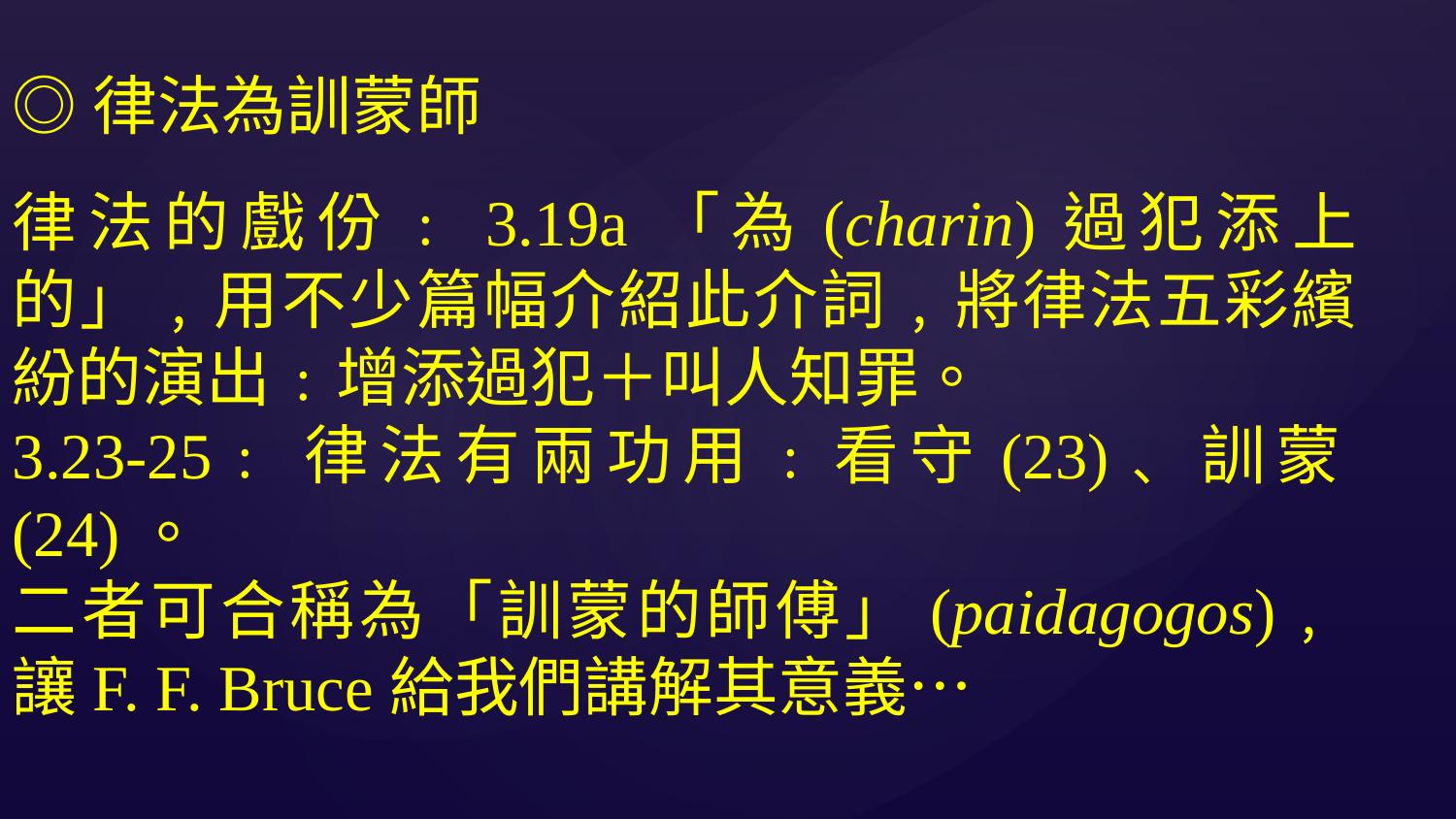

◎律法為訓蒙師

律法的戲份﹕3.19a「為(charin)過犯添上的」﹐用不少篇幅介紹此介詞﹐將律法五彩繽紛的演出﹕增添過犯＋叫人知罪。
3.23-25﹕律法有兩功用﹕看守(23)﹑訓蒙(24)。
二者可合稱為「訓蒙的師傅」(paidagogos)﹐讓F. F. Bruce給我們講解其意義…